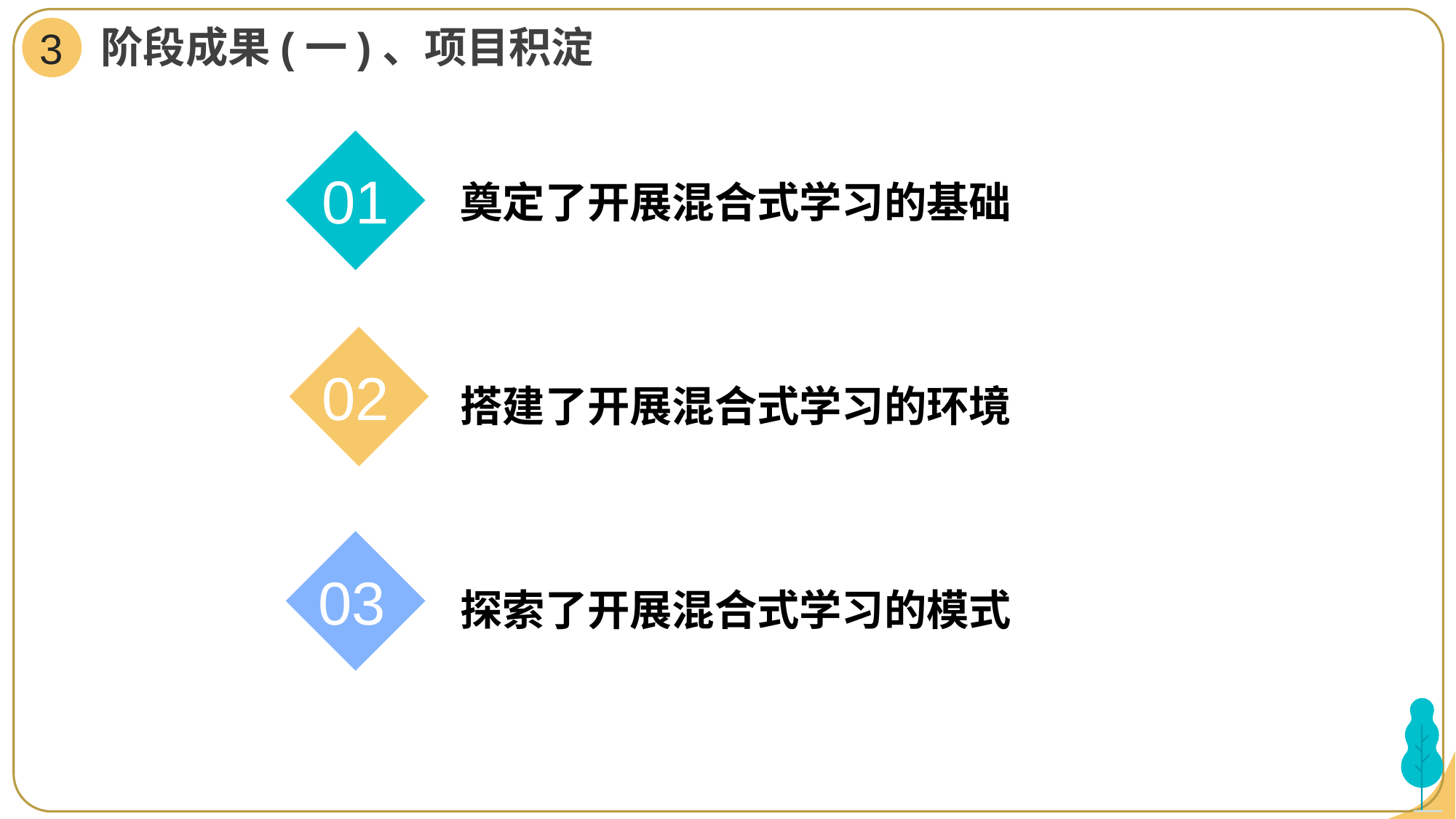

阶段成果(一)、项目积淀
3
奠定了开展混合式学习的基础

搭建了开展混合式学习的环境

探索了开展混合式学习的模式

01

02

03